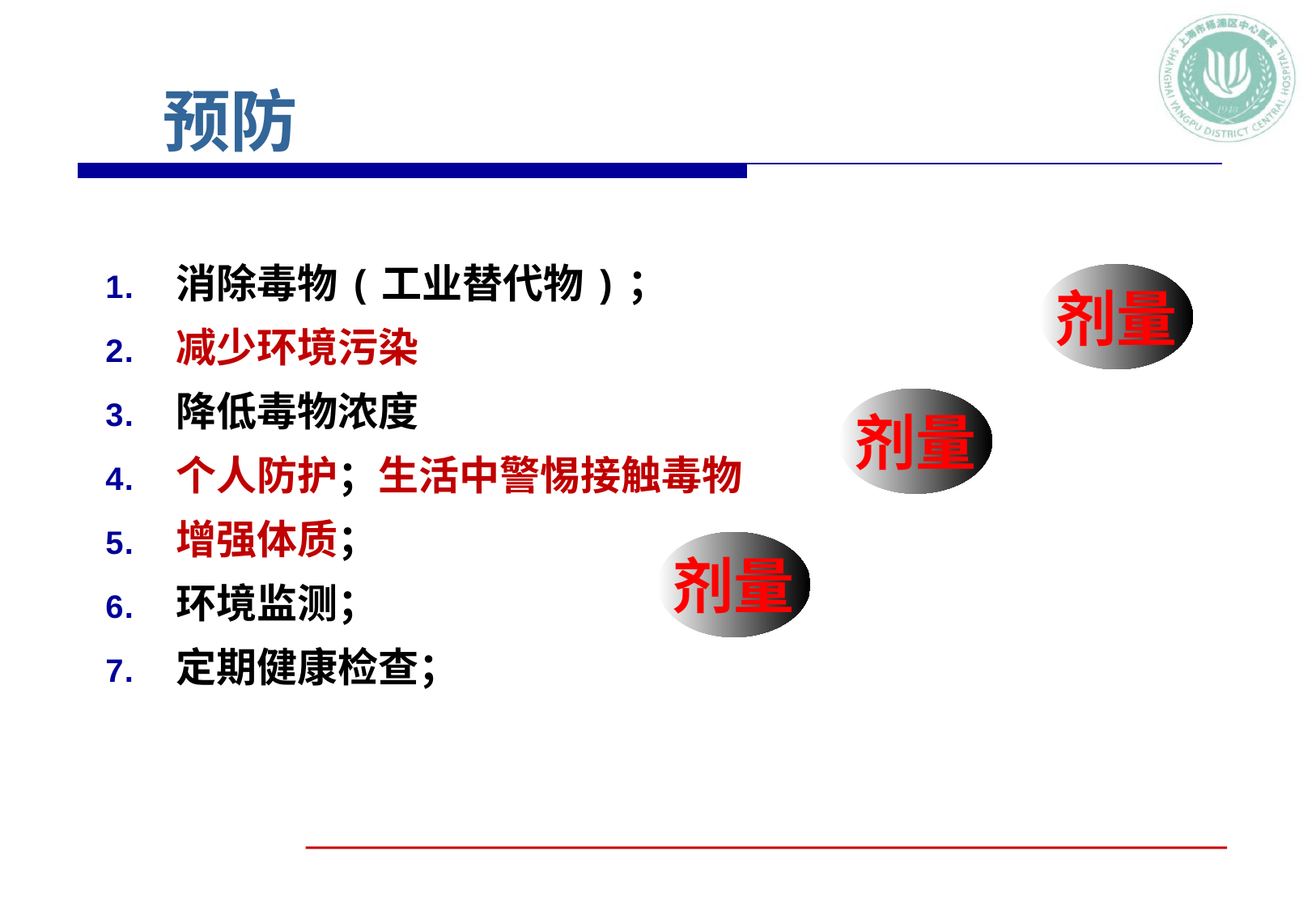

# 预防
消除毒物(工业替代物)；
减少环境污染
降低毒物浓度
个人防护；生活中警惕接触毒物
增强体质；
环境监测；
定期健康检查；
剂量
剂量
剂量